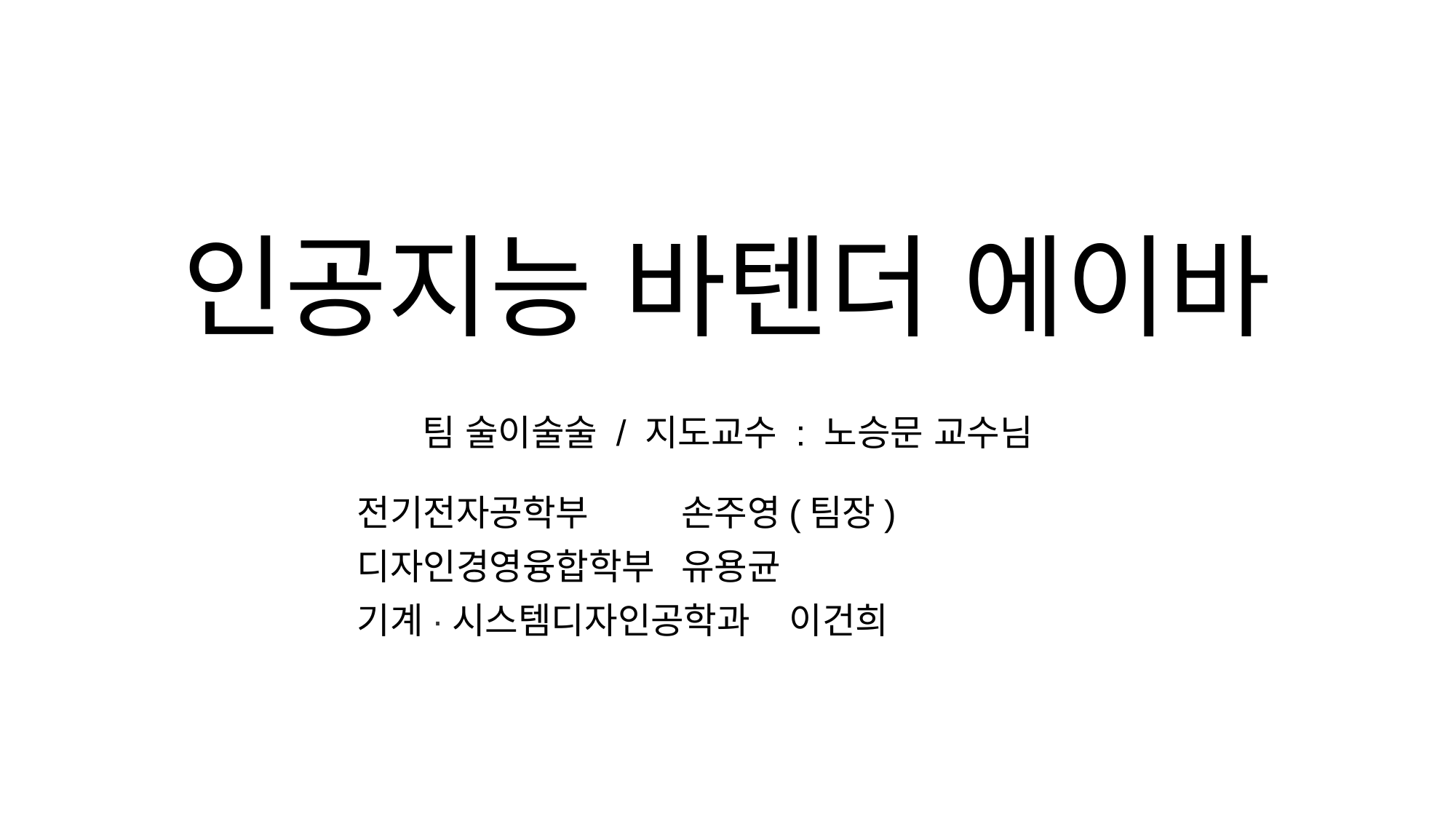

# 인공지능 바텐더 에이바
팀 술이술술 / 지도교수 : 노승문 교수님

전기전자공학부			손주영(팀장)
디자인경영융합학부			유용균
기계·시스템디자인공학과		이건희